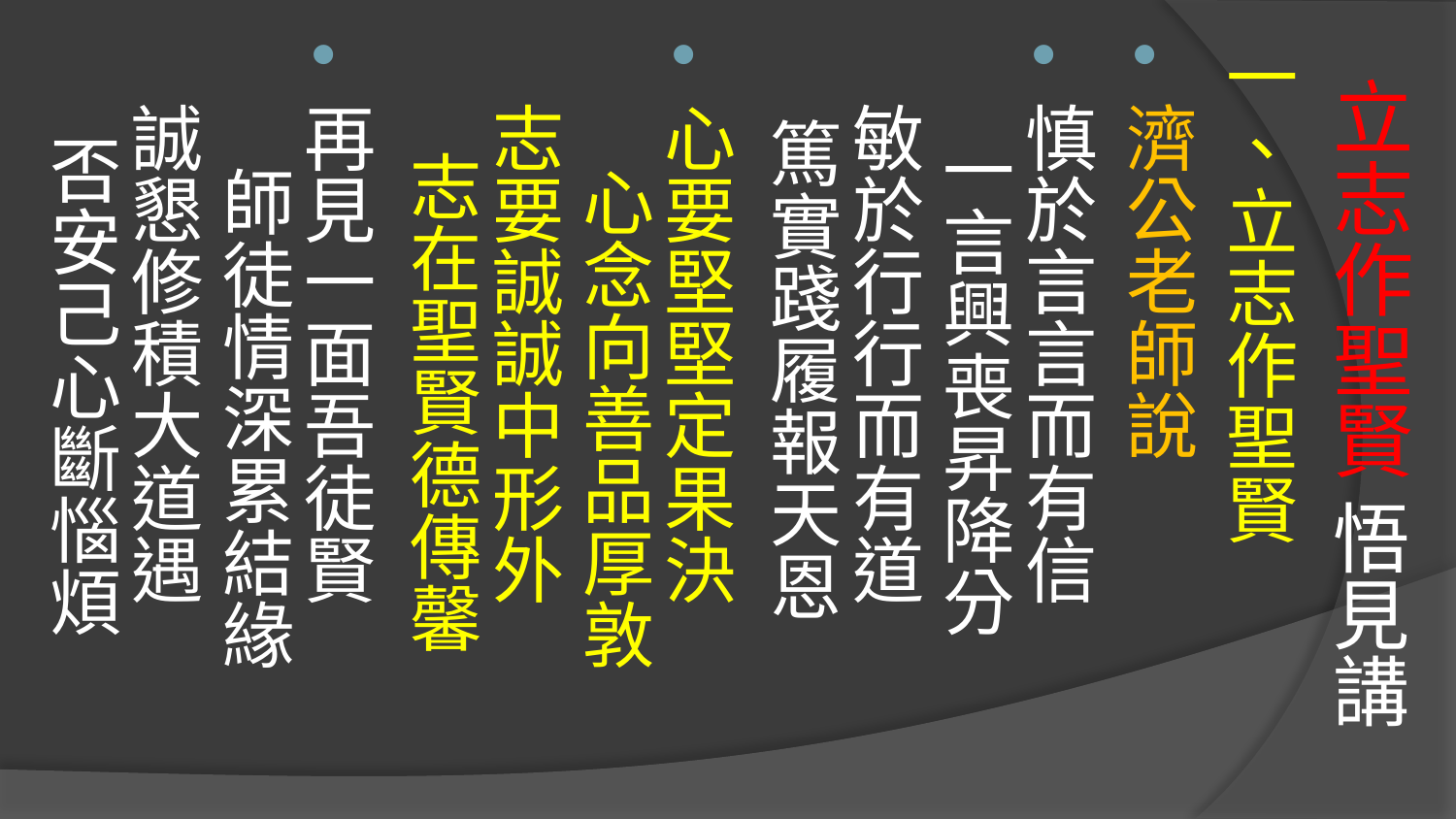

# 立志作聖賢 悟見講
一、立志作聖賢
濟公老師說
慎於言言而有信              一言興喪昇降分
敏於行行而有道             篤實踐履報天恩
心要堅堅定果決                心念向善品厚敦
志要誠誠中形外               志在聖賢德傳馨
再見一面吾徒賢                師徒情深累結緣
誠懇修積大道遇              否安己心斷惱煩